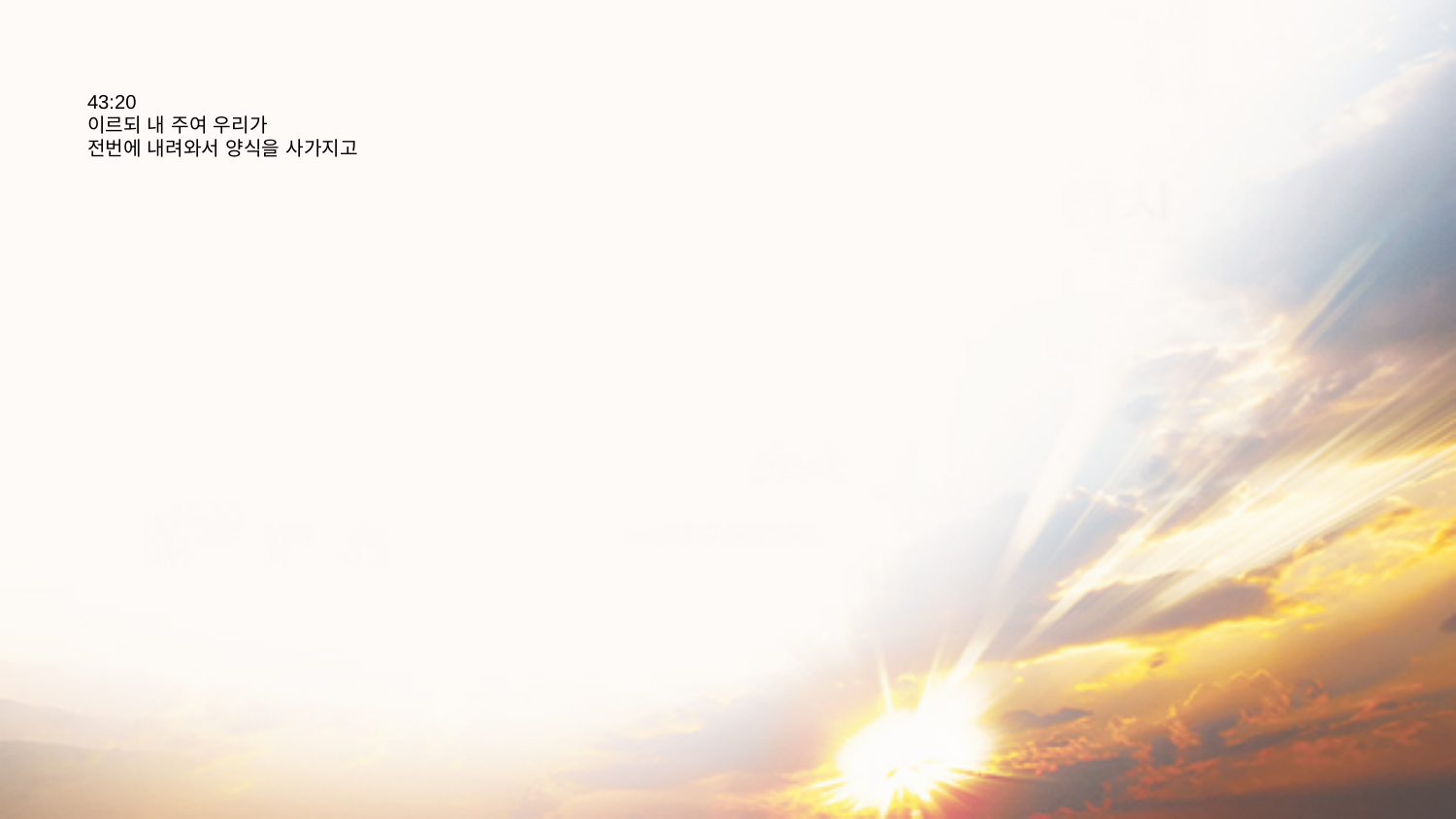

# 43:20 이르되 내 주여 우리가 전번에 내려와서 양식을 사가지고